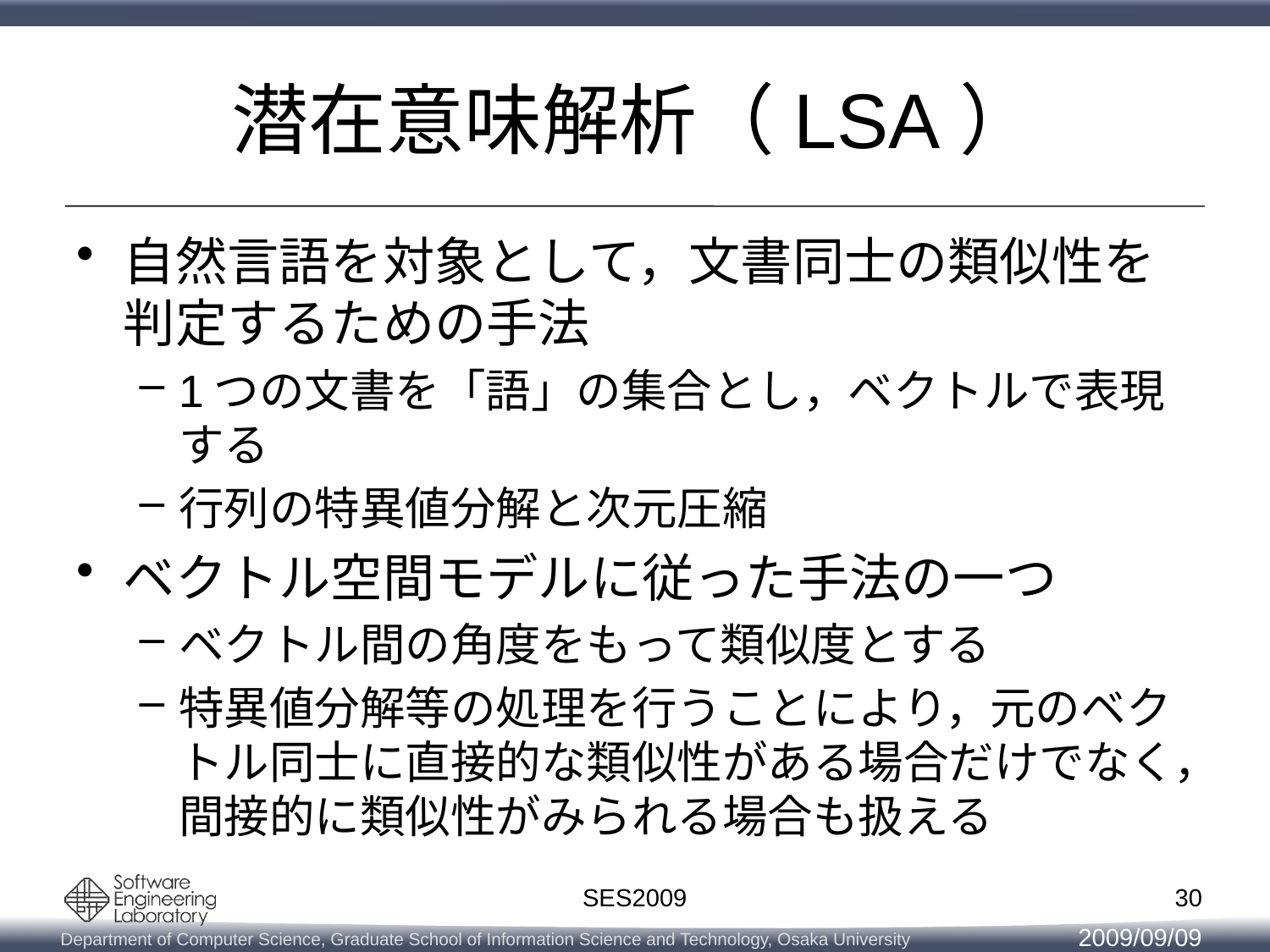

# 潜在意味解析（LSA）
自然言語を対象として，文書同士の類似性を判定するための手法
1つの文書を「語」の集合とし，ベクトルで表現する
行列の特異値分解と次元圧縮
ベクトル空間モデルに従った手法の一つ
ベクトル間の角度をもって類似度とする
特異値分解等の処理を行うことにより，元のベクトル同士に直接的な類似性がある場合だけでなく，間接的に類似性がみられる場合も扱える
30
SES2009
2009/09/09